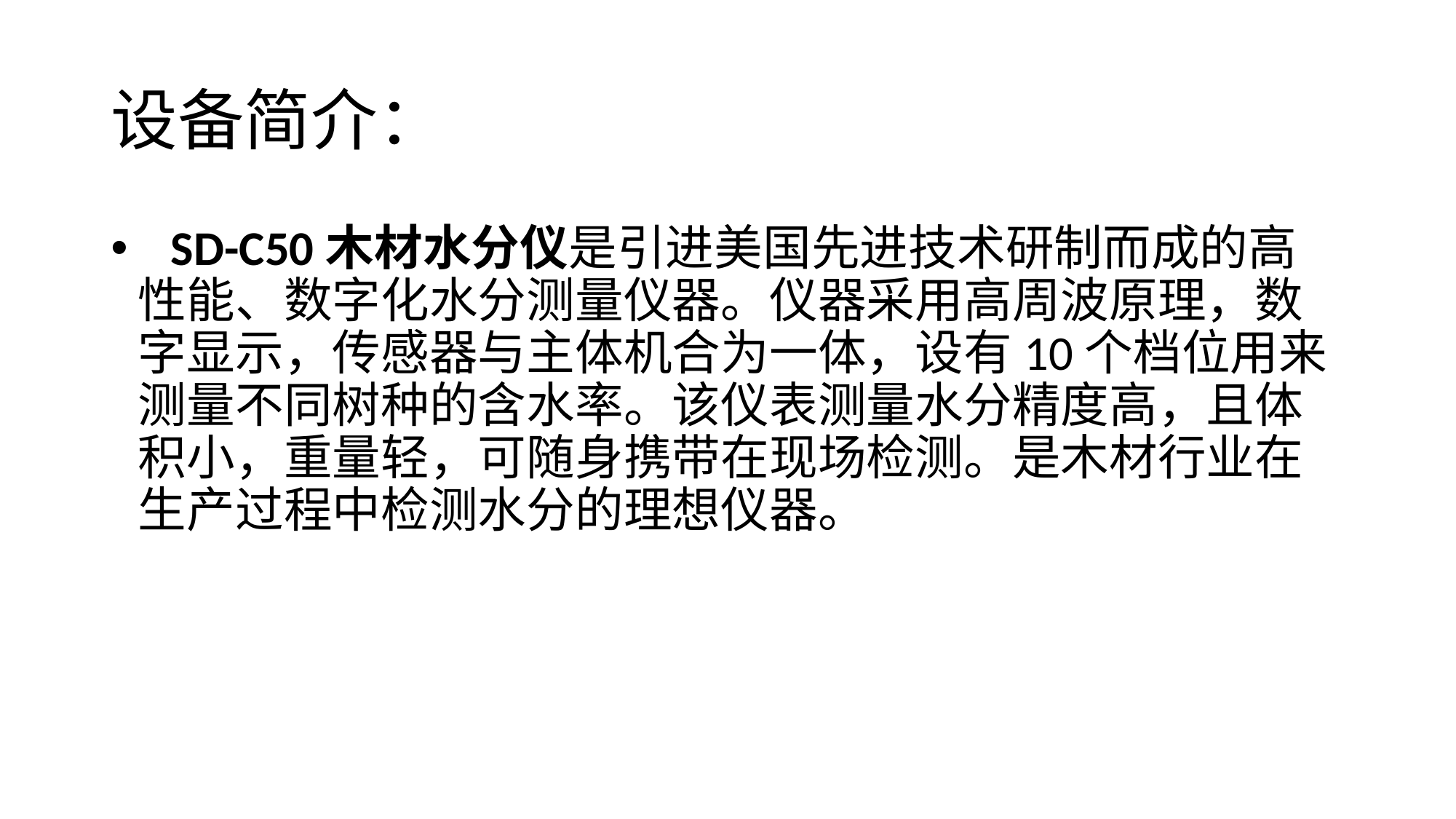

# 设备简介：
   SD-C50木材水分仪是引进美国先进技术研制而成的高性能、数字化水分测量仪器。仪器采用高周波原理，数字显示，传感器与主体机合为一体，设有10个档位用来测量不同树种的含水率。该仪表测量水分精度高，且体积小，重量轻，可随身携带在现场检测。是木材行业在生产过程中检测水分的理想仪器。